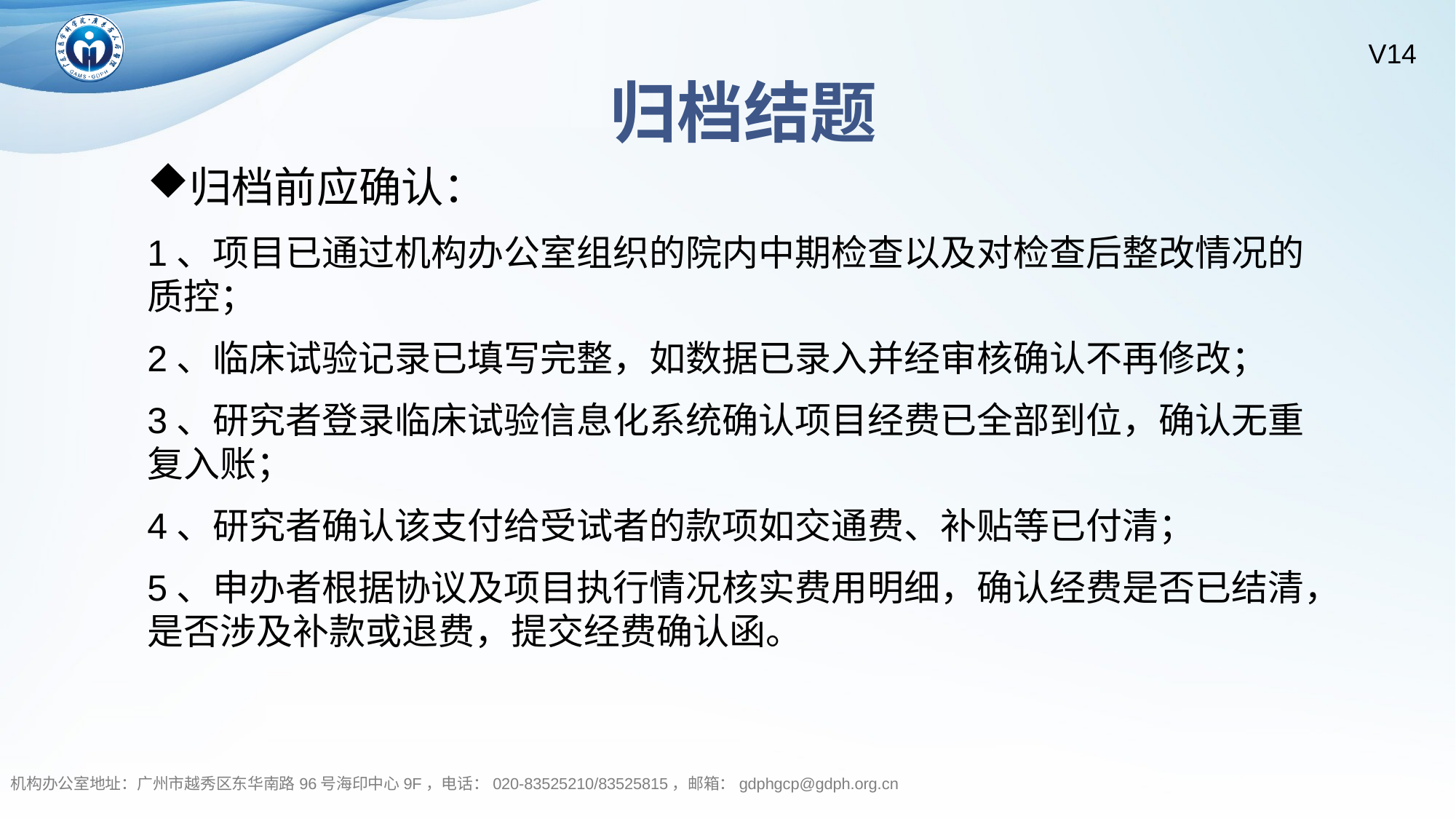

归档结题
归档前应确认：
1、项目已通过机构办公室组织的院内中期检查以及对检查后整改情况的质控；
2、临床试验记录已填写完整，如数据已录入并经审核确认不再修改；
3、研究者登录临床试验信息化系统确认项目经费已全部到位，确认无重复入账；
4、研究者确认该支付给受试者的款项如交通费、补贴等已付清；
5、申办者根据协议及项目执行情况核实费用明细，确认经费是否已结清，是否涉及补款或退费，提交经费确认函。
机构办公室地址：广州市越秀区东华南路96号海印中心9F，电话：020-83525210/83525815，邮箱：gdphgcp@gdph.org.cn
48